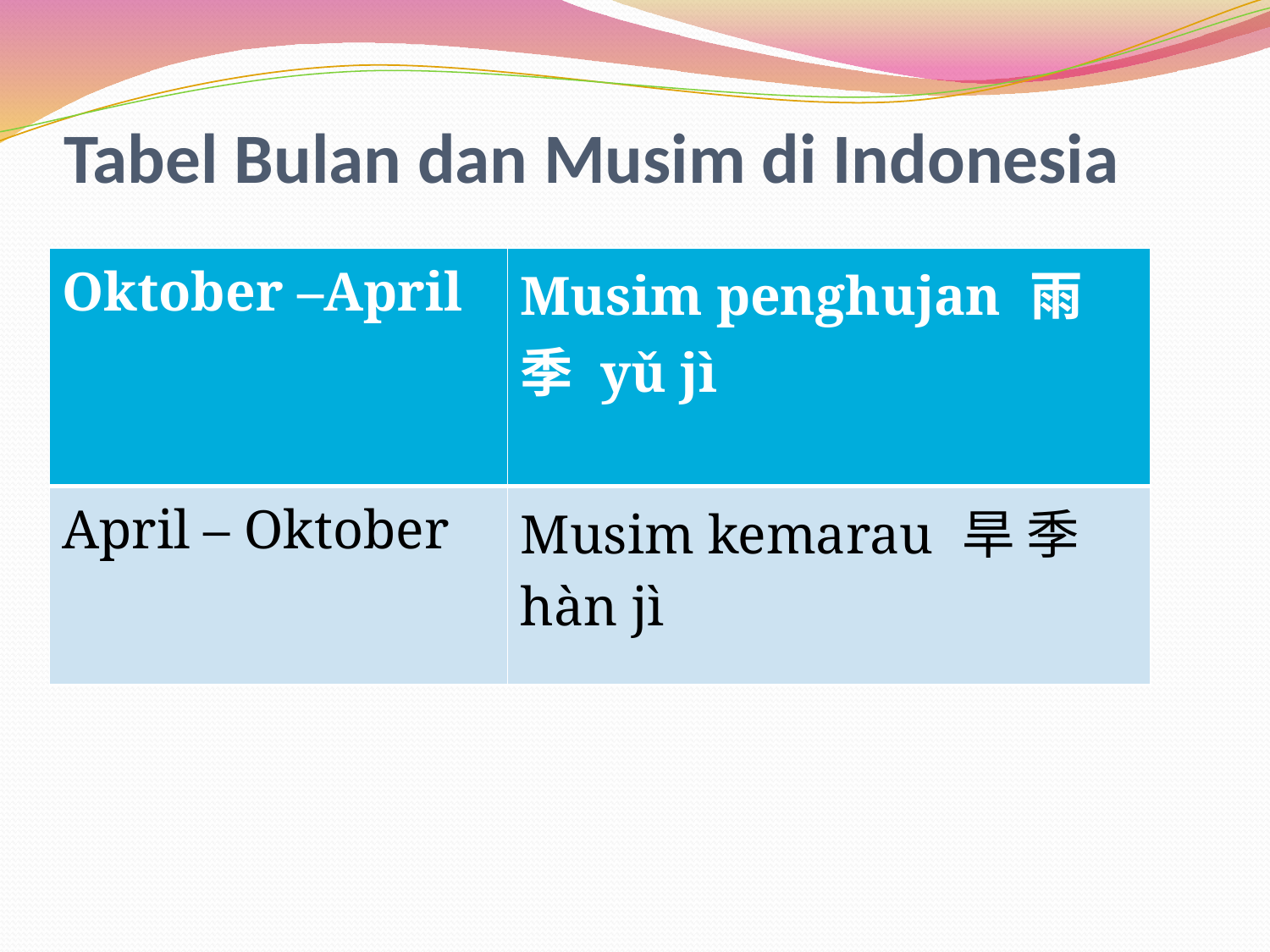

# Tabel Bulan dan Musim di Indonesia
| Oktober –April | Musim penghujan 雨 季 yǔ jì |
| --- | --- |
| April – Oktober | Musim kemarau 旱 季 hàn jì |